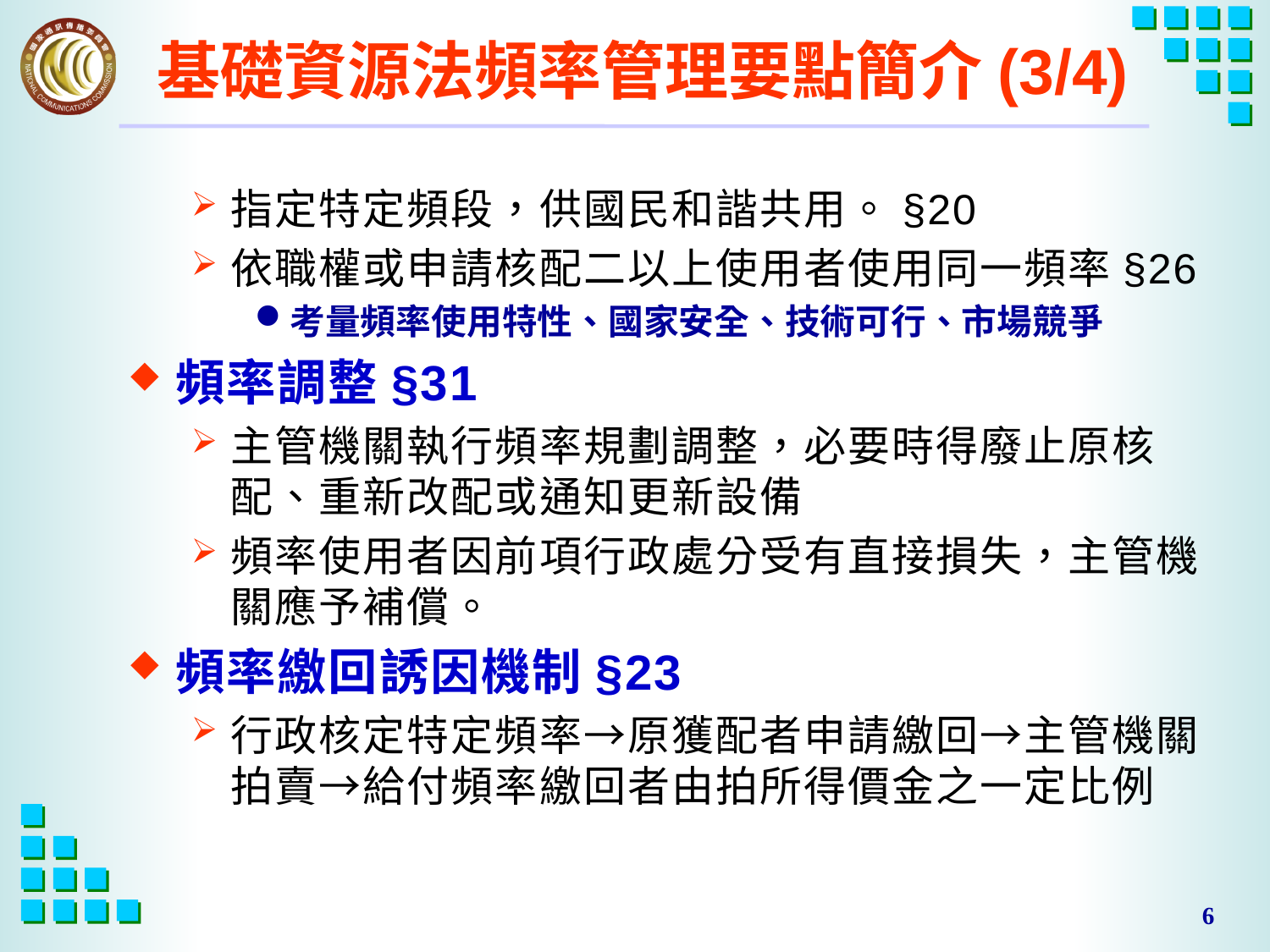

# 基礎資源法頻率管理要點簡介(3/4)
指定特定頻段，供國民和諧共用。§20
依職權或申請核配二以上使用者使用同一頻率§26
考量頻率使用特性、國家安全、技術可行、市場競爭
頻率調整§31
主管機關執行頻率規劃調整，必要時得廢止原核配、重新改配或通知更新設備
頻率使用者因前項行政處分受有直接損失，主管機關應予補償。
頻率繳回誘因機制§23
行政核定特定頻率→原獲配者申請繳回→主管機關拍賣→給付頻率繳回者由拍所得價金之一定比例